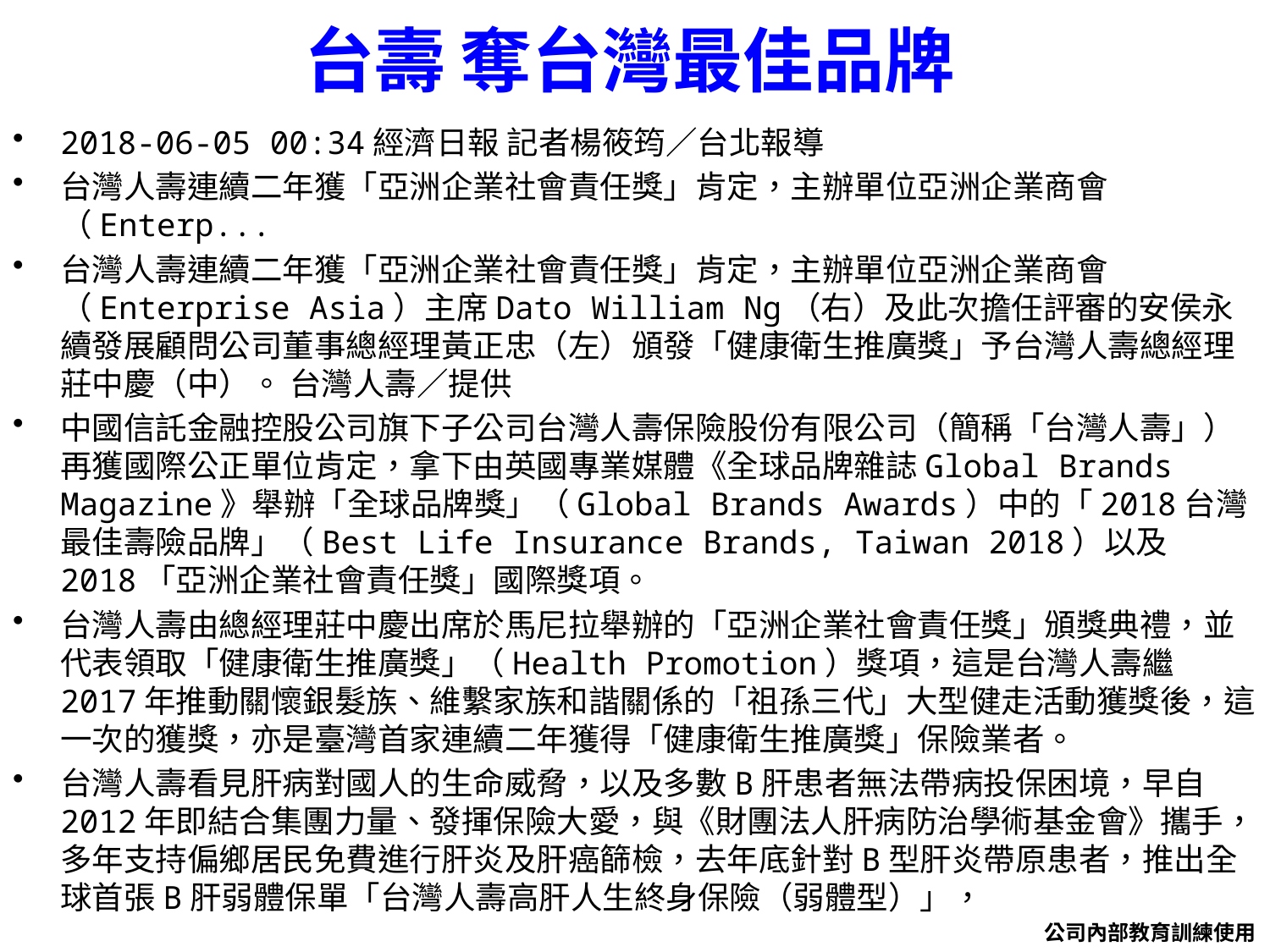

# 台壽 奪台灣最佳品牌
2018-06-05 00:34經濟日報 記者楊筱筠／台北報導
台灣人壽連續二年獲「亞洲企業社會責任獎」肯定，主辦單位亞洲企業商會（Enterp...
台灣人壽連續二年獲「亞洲企業社會責任獎」肯定，主辦單位亞洲企業商會（Enterprise Asia）主席Dato William Ng（右）及此次擔任評審的安侯永續發展顧問公司董事總經理黃正忠（左）頒發「健康衛生推廣獎」予台灣人壽總經理莊中慶（中）。 台灣人壽／提供
中國信託金融控股公司旗下子公司台灣人壽保險股份有限公司（簡稱「台灣人壽」）再獲國際公正單位肯定，拿下由英國專業媒體《全球品牌雜誌Global Brands Magazine》舉辦「全球品牌獎」（Global Brands Awards）中的「2018台灣最佳壽險品牌」（Best Life Insurance Brands, Taiwan 2018）以及2018「亞洲企業社會責任獎」國際獎項。
台灣人壽由總經理莊中慶出席於馬尼拉舉辦的「亞洲企業社會責任獎」頒獎典禮，並代表領取「健康衛生推廣獎」（Health Promotion）獎項，這是台灣人壽繼2017年推動關懷銀髮族、維繫家族和諧關係的「祖孫三代」大型健走活動獲獎後，這一次的獲獎，亦是臺灣首家連續二年獲得「健康衛生推廣獎」保險業者。
台灣人壽看見肝病對國人的生命威脅，以及多數B肝患者無法帶病投保困境，早自2012年即結合集團力量、發揮保險大愛，與《財團法人肝病防治學術基金會》攜手，多年支持偏鄉居民免費進行肝炎及肝癌篩檢，去年底針對B型肝炎帶原患者，推出全球首張B肝弱體保單「台灣人壽高肝人生終身保險（弱體型）」，

公司內部教育訓練使用